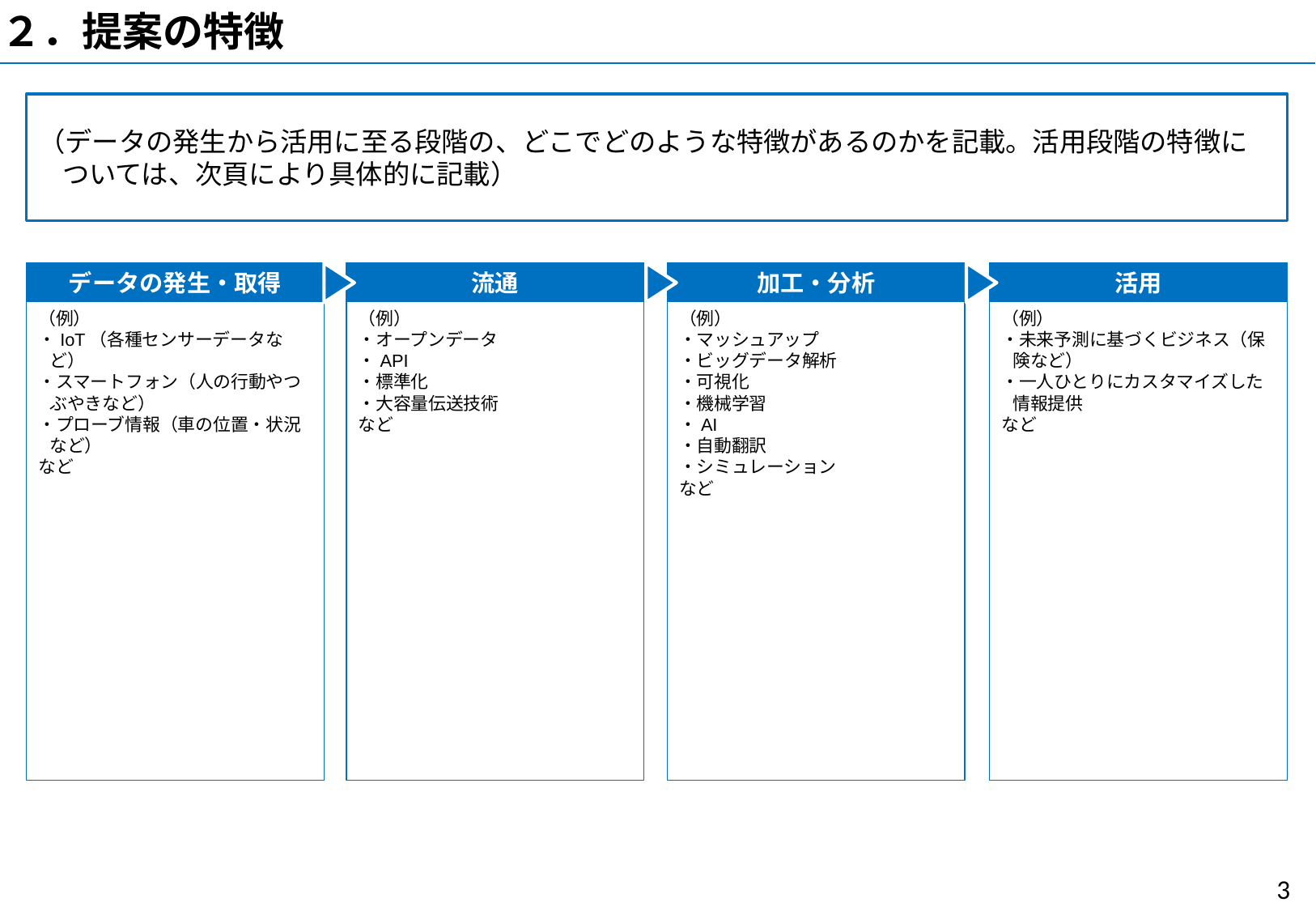

２．提案の特徴
（データの発生から活用に至る段階の、どこでどのような特徴があるのかを記載。活用段階の特徴については、次頁により具体的に記載）
データの発生・取得
流通
加工・分析
活用

（例）
・IoT（各種センサーデータなど）
・スマートフォン（人の行動やつぶやきなど）
・プローブ情報（車の位置・状況など）
など
（例）
・オープンデータ
・API
・標準化
・大容量伝送技術
など
（例）
・マッシュアップ
・ビッグデータ解析
・可視化
・機械学習
・AI
・自動翻訳
・シミュレーション
など
（例）
・未来予測に基づくビジネス（保険など）
・一人ひとりにカスタマイズした情報提供
など
3